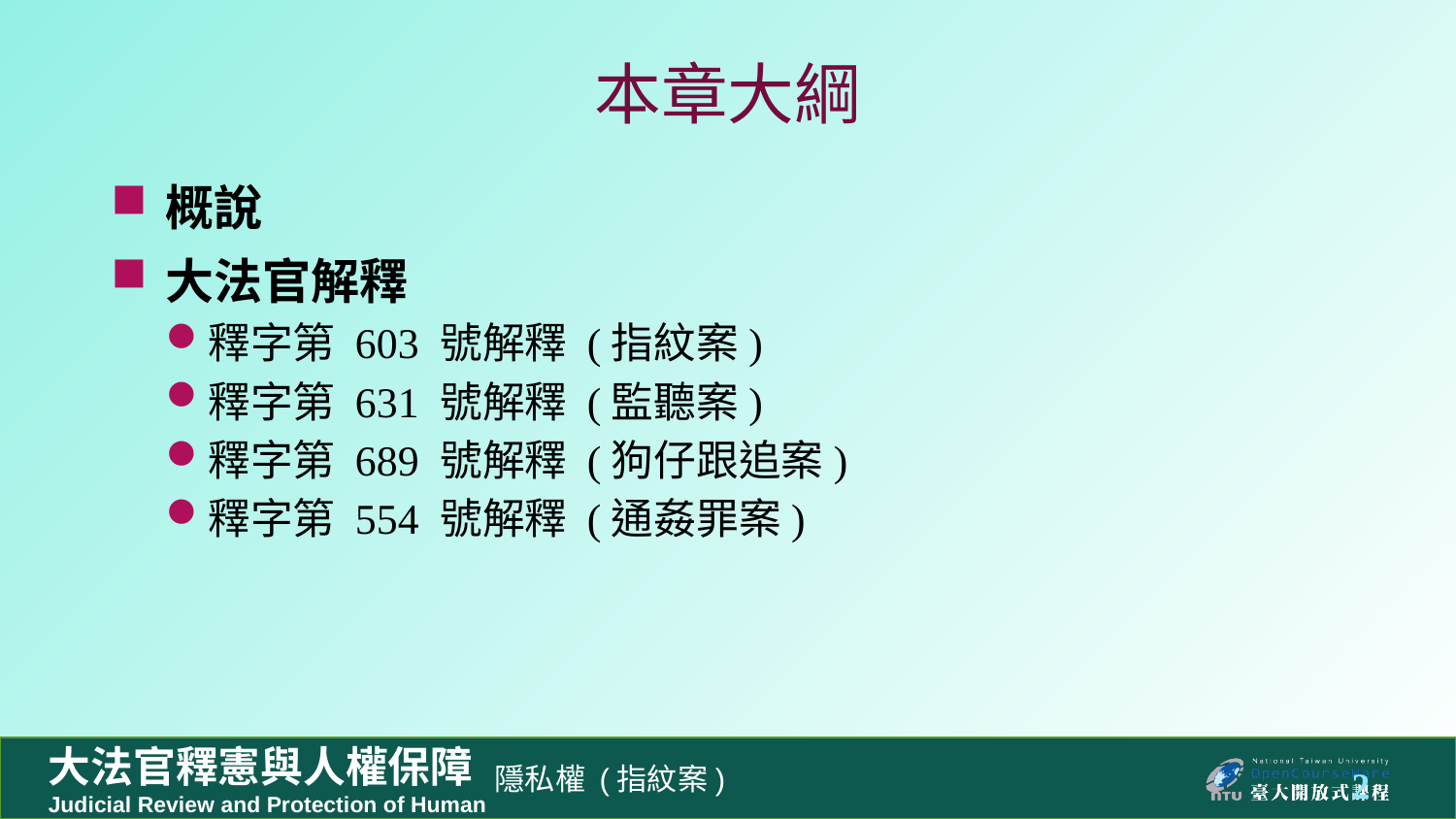

# 本章大綱
概說
大法官解釋
釋字第 603 號解釋 (指紋案)
釋字第 631 號解釋 (監聽案)
釋字第 689 號解釋 (狗仔跟追案)
釋字第 554 號解釋 (通姦罪案)